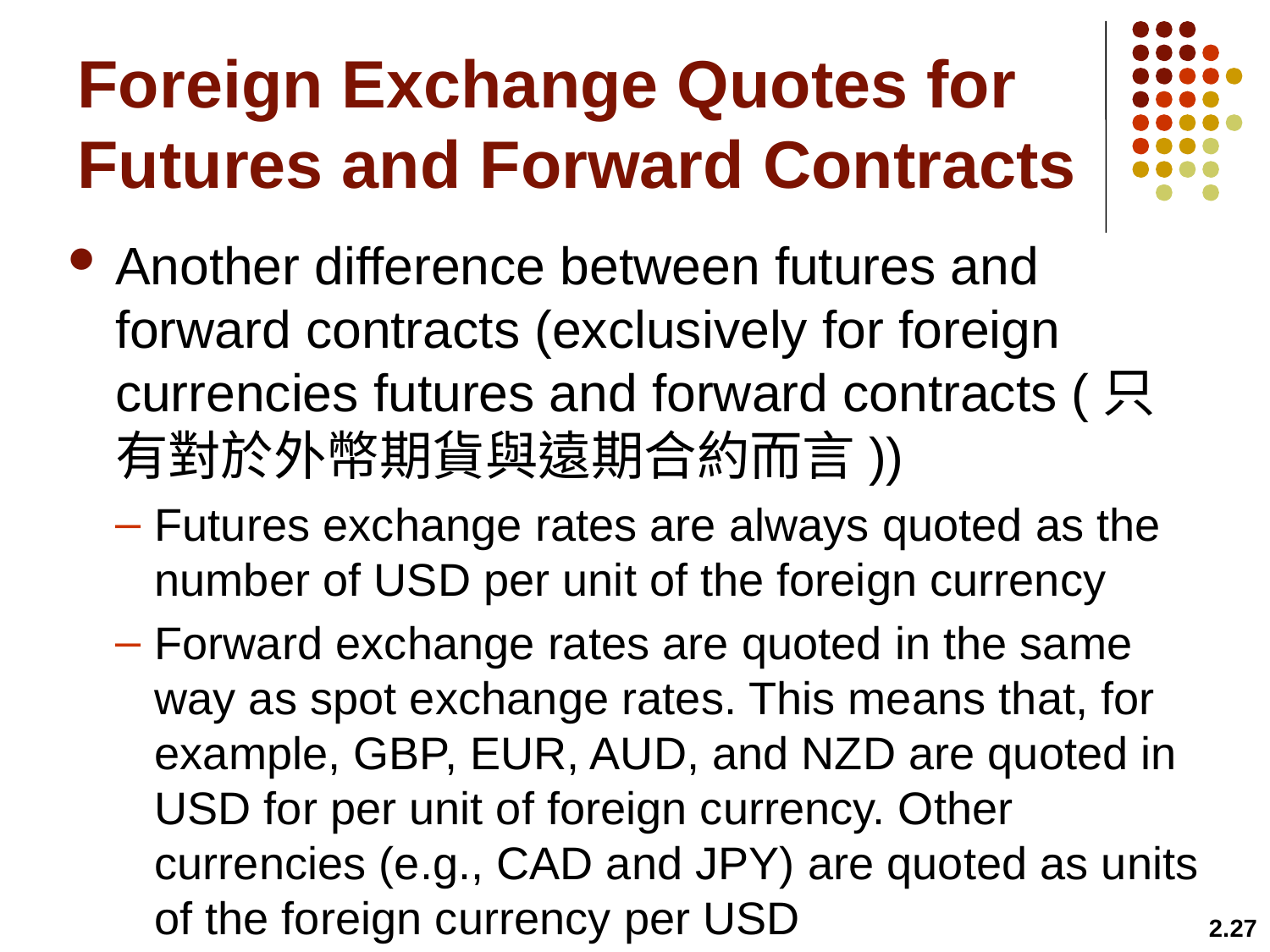

# Foreign Exchange Quotes for Futures and Forward Contracts
Another difference between futures and forward contracts (exclusively for foreign currencies futures and forward contracts (只有對於外幣期貨與遠期合約而言))
Futures exchange rates are always quoted as the number of USD per unit of the foreign currency
Forward exchange rates are quoted in the same way as spot exchange rates. This means that, for example, GBP, EUR, AUD, and NZD are quoted in USD for per unit of foreign currency. Other currencies (e.g., CAD and JPY) are quoted as units of the foreign currency per USD

2.27